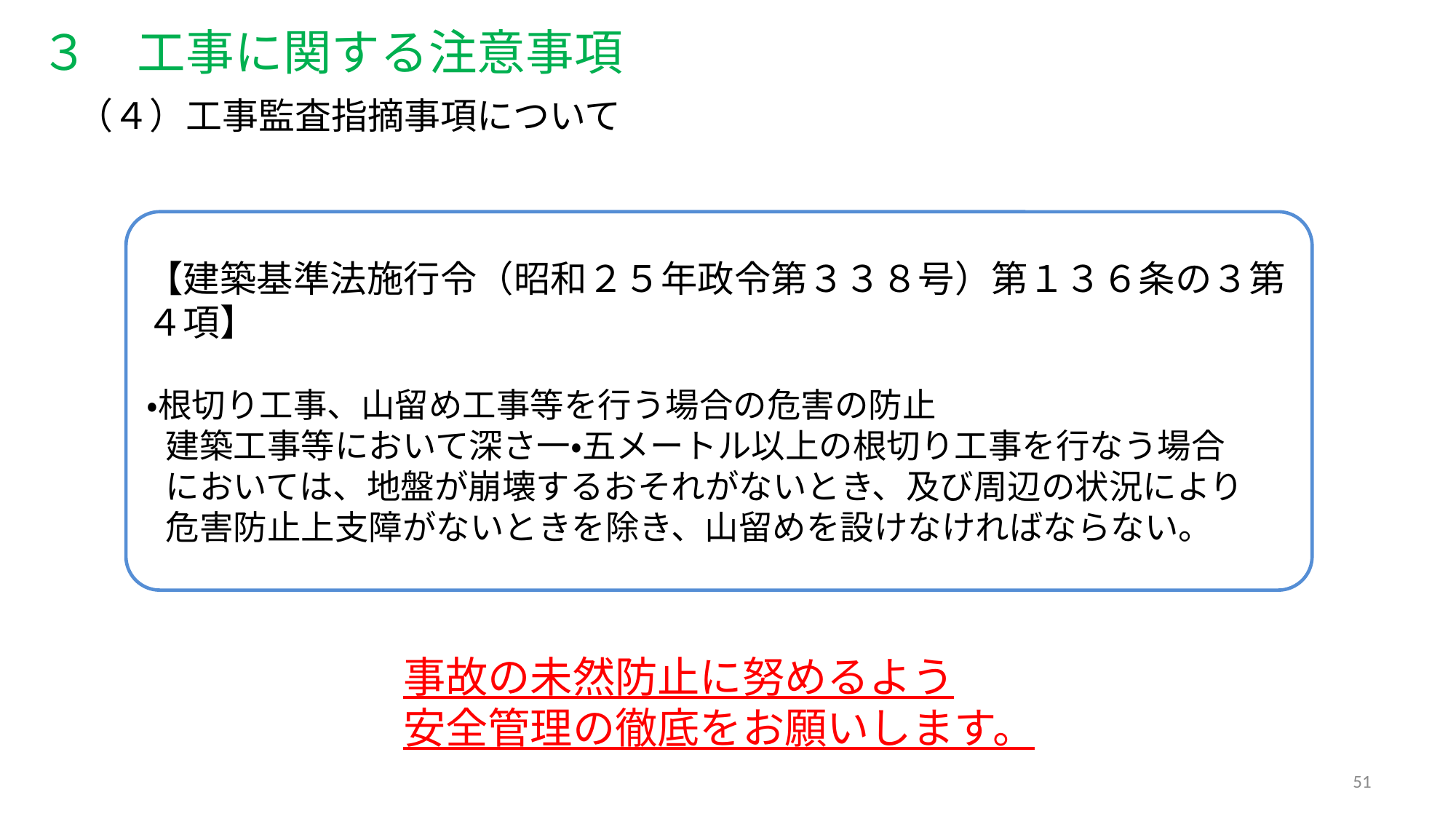

３　工事に関する注意事項
（４）工事監査指摘事項について
【建築基準法施行令（昭和２５年政令第３３８号）第１３６条の３第４項】

・根切り工事、山留め工事等を行う場合の危害の防止
建築工事等において深さ一・五メートル以上の根切り工事を行なう場合
においては、地盤が崩壊するおそれがないとき、及び周辺の状況により
危害防止上支障がないときを除き、山留めを設けなければならない。
事故の未然防止に努めるよう
安全管理の徹底をお願いします。
51